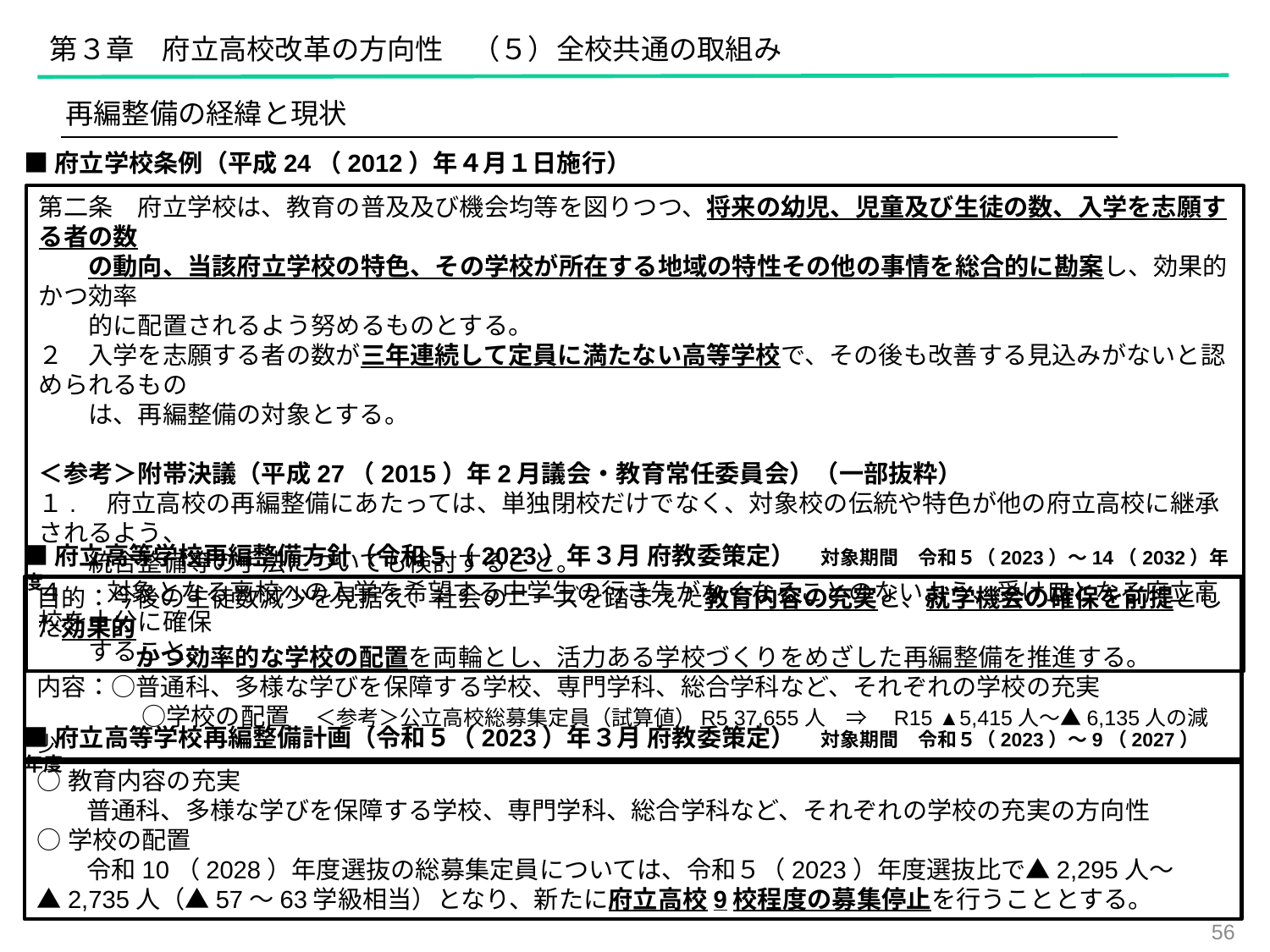

第３章　府立高校改革の方向性　（５）全校共通の取組み
再編整備の経緯と現状
■府立学校条例（平成24（2012）年４月１日施行）
第二条　府立学校は、教育の普及及び機会均等を図りつつ、将来の幼児、児童及び生徒の数、入学を志願する者の数
　　の動向、当該府立学校の特色、その学校が所在する地域の特性その他の事情を総合的に勘案し、効果的かつ効率
　　的に配置されるよう努めるものとする。
２　入学を志願する者の数が三年連続して定員に満たない高等学校で、その後も改善する見込みがないと認められるもの
　　は、再編整備の対象とする。

＜参考＞附帯決議（平成27（2015）年2月議会・教育常任委員会）（一部抜粋）
１.　府立高校の再編整備にあたっては、単独閉校だけでなく、対象校の伝統や特色が他の府立高校に継承されるよう、
　　統合整備等の手法についても検討すること。
４.　対象となる高校への入学を希望する中学生の行き先がなくなることのないよう、受け皿となる府立高校を十分に確保
　　すること。
■府立高等学校再編整備方針（令和５（2023）年３月 府教委策定）　対象期間　令和５（2023）～14（2032）年度
目的：今後の生徒数減少を見据え、社会のニーズを踏まえた教育内容の充実と、就学機会の確保を前提とした効果的
　　　　かつ効率的な学校の配置を両輪とし、活力ある学校づくりをめざした再編整備を推進する。
内容：○普通科、多様な学びを保障する学校、専門学科、総合学科など、それぞれの学校の充実
　　　　 ○学校の配置　＜参考＞公立高校総募集定員（試算値）R5 37,655人　⇒　R15 ▲5,415人～▲6,135人の減少
■府立高等学校再編整備計画（令和５（2023）年３月 府教委策定）　対象期間　令和５（2023）～9（2027）年度
○教育内容の充実
　　普通科、多様な学びを保障する学校、専門学科、総合学科など、それぞれの学校の充実の方向性
○学校の配置
　　令和10（2028）年度選抜の総募集定員については、令和５（2023）年度選抜比で▲2,295人～▲2,735人（▲57～63学級相当）となり、新たに府立高校9校程度の募集停止を行うこととする。
56